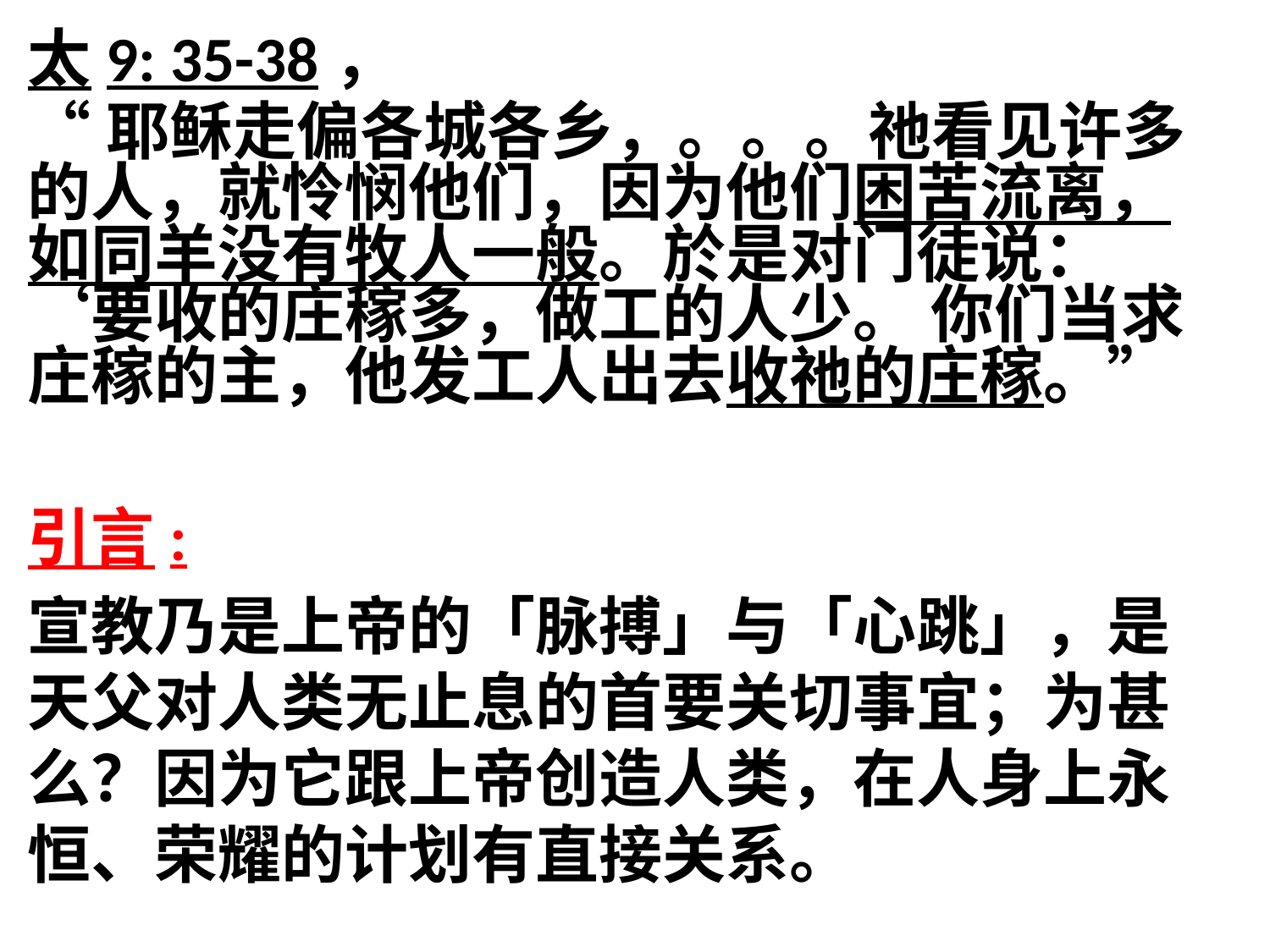

太9: 35-38，
“耶稣走偏各城各乡，。。。祂看见许多的人，就怜悯他们，因为他们困苦流离，如同羊没有牧人一般。於是对门徒说：‘要收的庄稼多，做工的人少。 你们当求庄稼的主，他发工人出去收祂的庄稼。”

引言:
宣教乃是上帝的「脉搏」与「心跳」，是天父对人类无止息的首要关切事宜；为甚么？因为它跟上帝创造人类，在人身上永恒、荣耀的计划有直接关系。